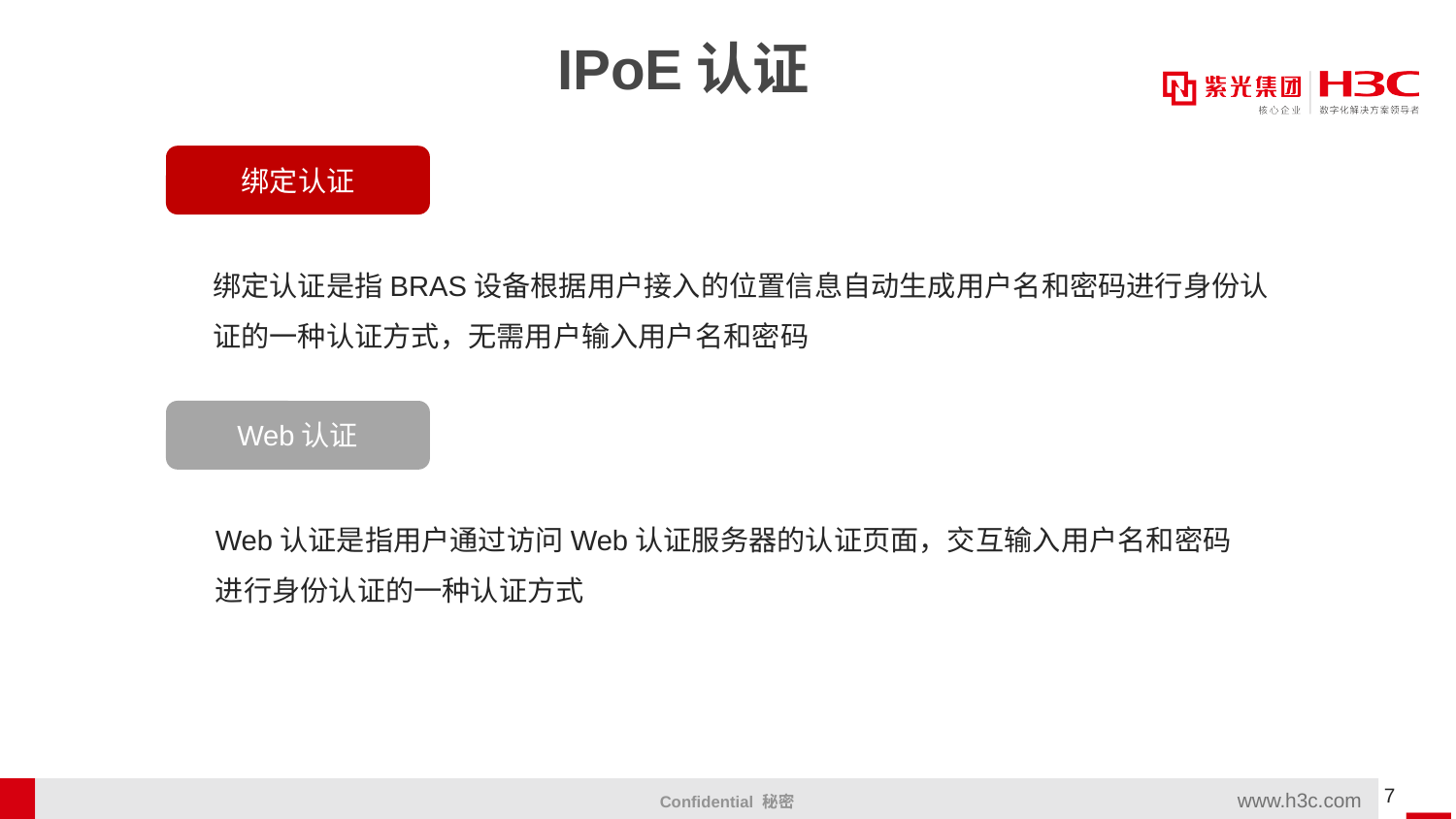

# IPoE认证
绑定认证
绑定认证是指BRAS设备根据用户接入的位置信息自动生成用户名和密码进行身份认证的一种认证方式，无需用户输入用户名和密码
Web认证
Web认证是指用户通过访问Web认证服务器的认证页面，交互输入用户名和密码进行身份认证的一种认证方式